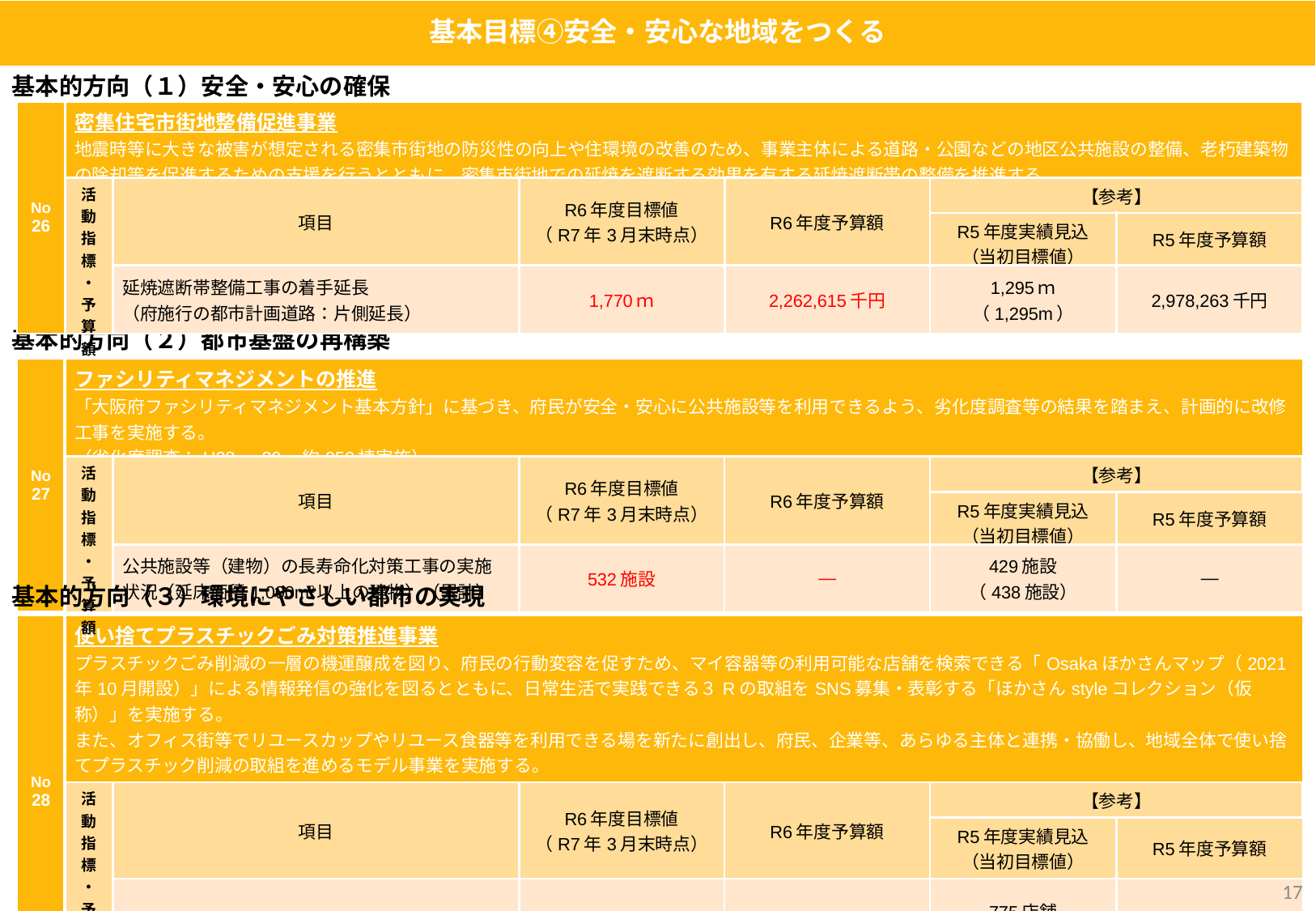

基本目標④安全・安心な地域をつくる
基本的方向（１）安全・安心の確保
| No 26 | 密集住宅市街地整備促進事業 地震時等に大きな被害が想定される密集市街地の防災性の向上や住環境の改善のため、事業主体による道路・公園などの地区公共施設の整備、老朽建築物の除却等を促進するための支援を行うとともに、密集市街地での延焼を遮断する効果を有する延焼遮断帯の整備を推進する。 |  |  |  |  |  |
| --- | --- | --- | --- | --- | --- | --- |
|  | 活動指標・予算額 | 項目 | R6年度目標値 （R7年3月末時点） | R6年度予算額 | 【参考】 | 予算執行額 （予算額） |
|  |  |  |  |  | R5年度実績見込 （当初目標値） | R5年度予算額 |
|  |  | 延焼遮断帯整備工事の着手延長 （府施行の都市計画道路：片側延長） | 1,770ｍ | 2,262,615千円 | 1,295ｍ （1,295m） | 2,978,263千円 |
基本的方向（２）都市基盤の再構築
| No27 | ファシリティマネジメントの推進 「大阪府ファシリティマネジメント基本方針」に基づき、府民が安全・安心に公共施設等を利用できるよう、劣化度調査等の結果を踏まえ、計画的に改修工事を実施する。 （劣化度調査：H28～30　約950棟実施） |  |  |  |  |  |
| --- | --- | --- | --- | --- | --- | --- |
|  | 活動指標・予算額 | 項目 | R6年度目標値 （R7年3月末時点） | R6年度予算額 | 【参考】 | 予算執行額 （予算額） |
|  |  |  |  |  | R5年度実績見込 （当初目標値） | R5年度予算額 |
|  |  | 公共施設等（建物）の長寿命化対策工事の実施状況（延床面積1,000m2以上の建物）（累計） | 532施設 | ― | 429施設 （438施設） | ― |
基本的方向（３）環境にやさしい都市の実現
| No28 | 使い捨てプラスチックごみ対策推進事業 プラスチックごみ削減の一層の機運醸成を図り、府民の行動変容を促すため、マイ容器等の利用可能な店舗を検索できる「Osakaほかさんマップ（2021年10月開設）」による情報発信の強化を図るとともに、日常生活で実践できる３Rの取組をSNS募集・表彰する「ほかさんstyleコレクション（仮称）」を実施する。 また、オフィス街等でリユースカップやリユース食器等を利用できる場を新たに創出し、府民、企業等、あらゆる主体と連携・協働し、地域全体で使い捨てプラスチック削減の取組を進めるモデル事業を実施する。 |  |  |  |  |  |
| --- | --- | --- | --- | --- | --- | --- |
|  | 活動指標・予算額 | 項目 | R6年度目標値 （R7年3月末時点） | R6年度予算額 | 【参考】 | 予算執行額 （予算額） |
|  |  |  |  |  | R5年度実績見込 （当初目標値） | R5年度予算額 |
|  |  | マップ掲載店舗数 | 900店舗 | 8,870千円 | 775店舗 （800店舗） | 5,263千円 |
17